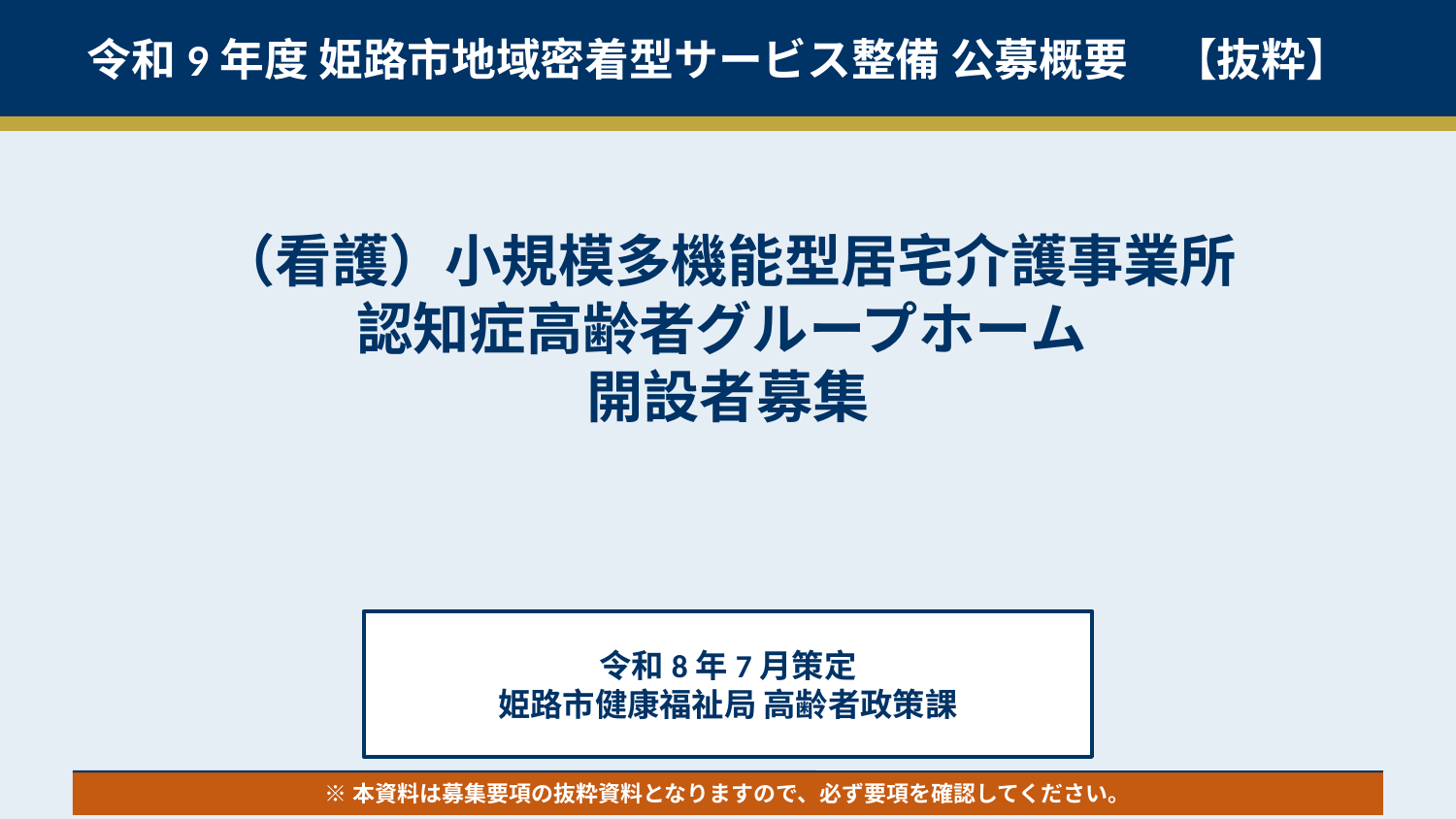

令和9年度 姫路市地域密着型サービス整備 公募概要　【抜粋】

（看護）小規模多機能型居宅介護事業所
認知症高齢者グループホーム
開設者募集

令和8年7月策定
姫路市健康福祉局 高齢者政策課

※本資料は募集要項の抜粋資料となりますので、必ず要項を確認してください。